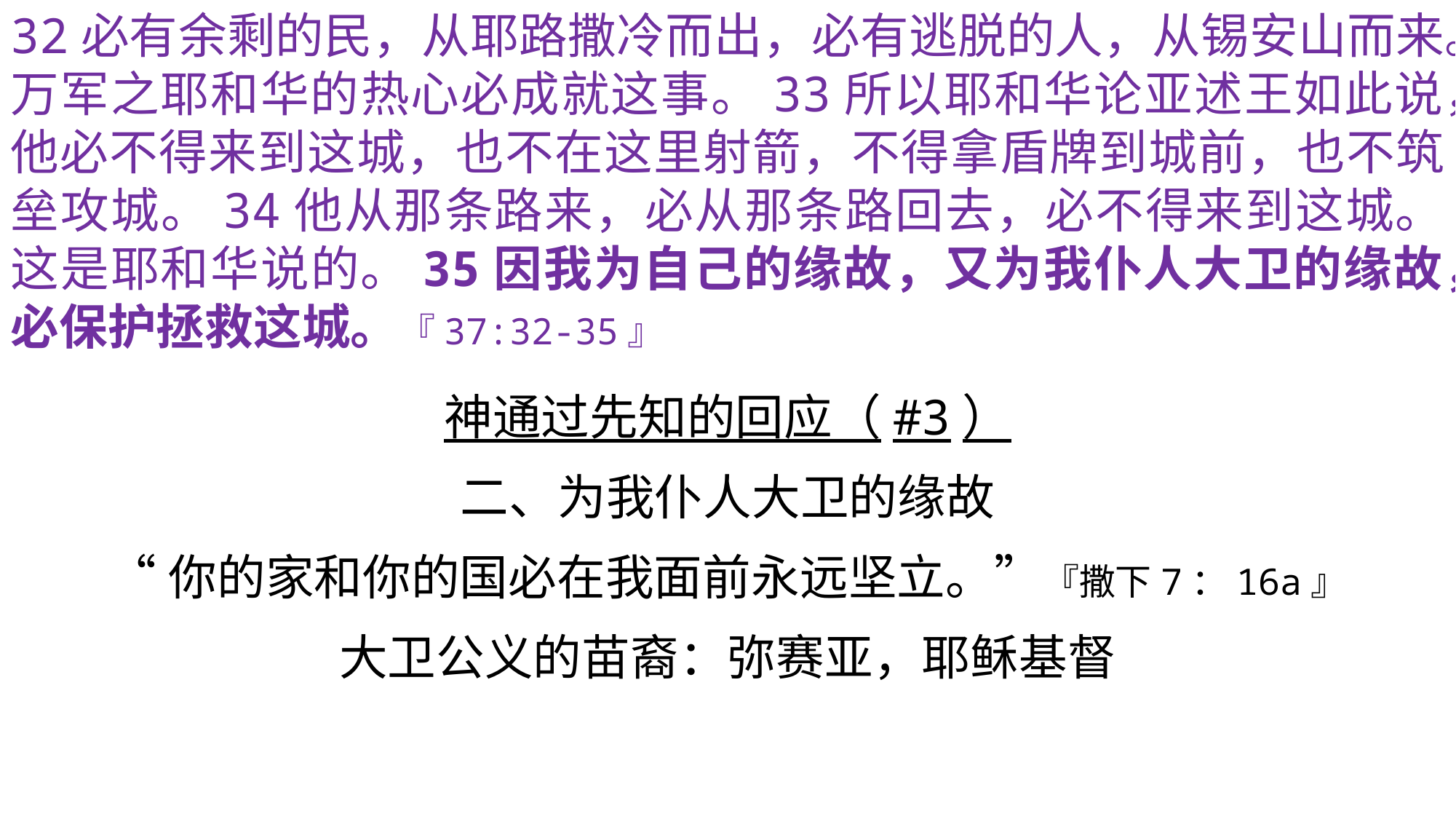

32必有余剩的民，从耶路撒冷而出，必有逃脱的人，从锡安山而来。万军之耶和华的热心必成就这事。33所以耶和华论亚述王如此说，他必不得来到这城，也不在这里射箭，不得拿盾牌到城前，也不筑垒攻城。34他从那条路来，必从那条路回去，必不得来到这城。这是耶和华说的。35因我为自己的缘故，又为我仆人大卫的缘故，必保护拯救这城。『37:32-35』
神通过先知的回应（#3）
二、为我仆人大卫的缘故
“你的家和你的国必在我面前永远坚立。”『撒下7：16a』
大卫公义的苗裔：弥赛亚，耶稣基督